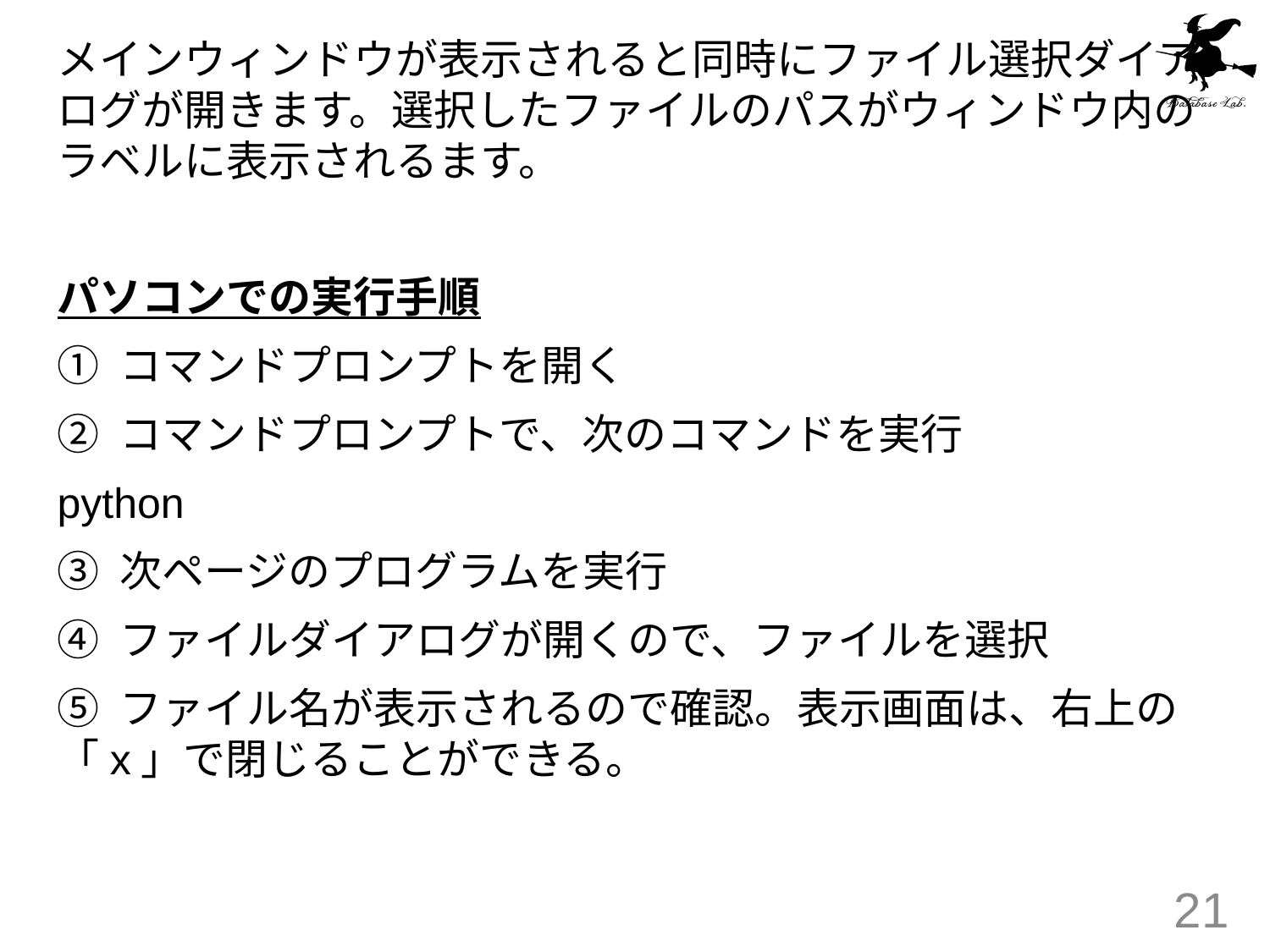

メインウィンドウが表示されると同時にファイル選択ダイアログが開きます。選択したファイルのパスがウィンドウ内のラベルに表示されるます。

パソコンでの実行手順
① コマンドプロンプトを開く
② コマンドプロンプトで、次のコマンドを実行
python
③ 次ページのプログラムを実行
④ ファイルダイアログが開くので、ファイルを選択
⑤ ファイル名が表示されるので確認。表示画面は、右上の「x」で閉じることができる。
21